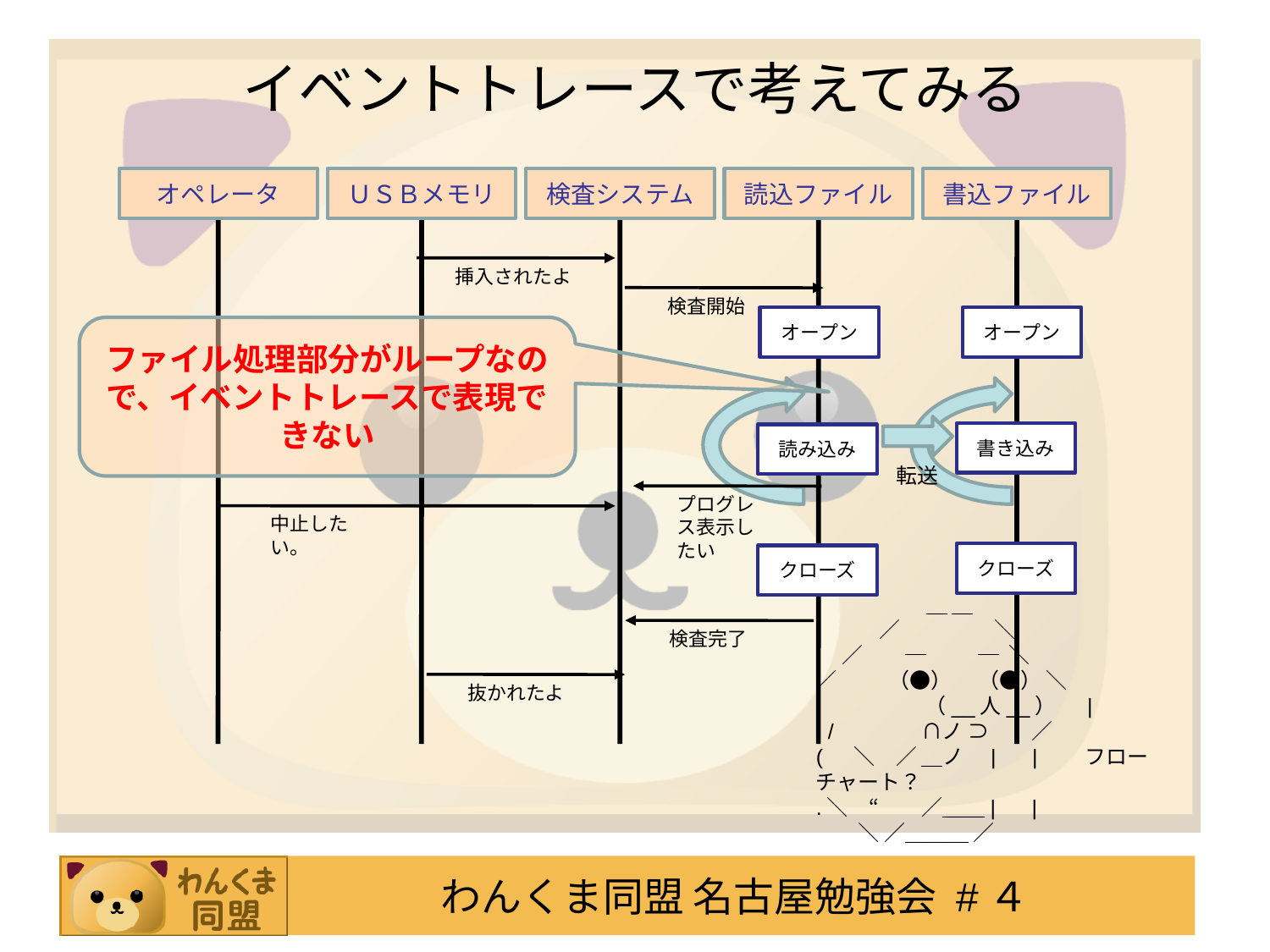

# イベントトレースで考えてみる
オペレータ
ＵＳＢメモリ
検査システム
読込ファイル
書込ファイル
挿入されたよ
検査開始
オープン
オープン
ファイル処理部分がループなので、イベントトレースで表現できない

書き込み
読み込み
転送
プログレス表示したい
中止したい。
クローズ
クローズ
　　　　 　＿ ＿
　　　／　　 　 　＼
　 ／　　─　 　 ─  ＼
／ 　　 （●） 　（●） ＼
|　 　　 　 （__人__）　 |
  /　 　 　  ∩ノ ⊃　　／
(　 ＼　／ ＿ノ　|　 |　　フローチャート？
.＼　“　　／＿＿|　 |
　　＼ ／＿＿＿ ／

検査完了
抜かれたよ